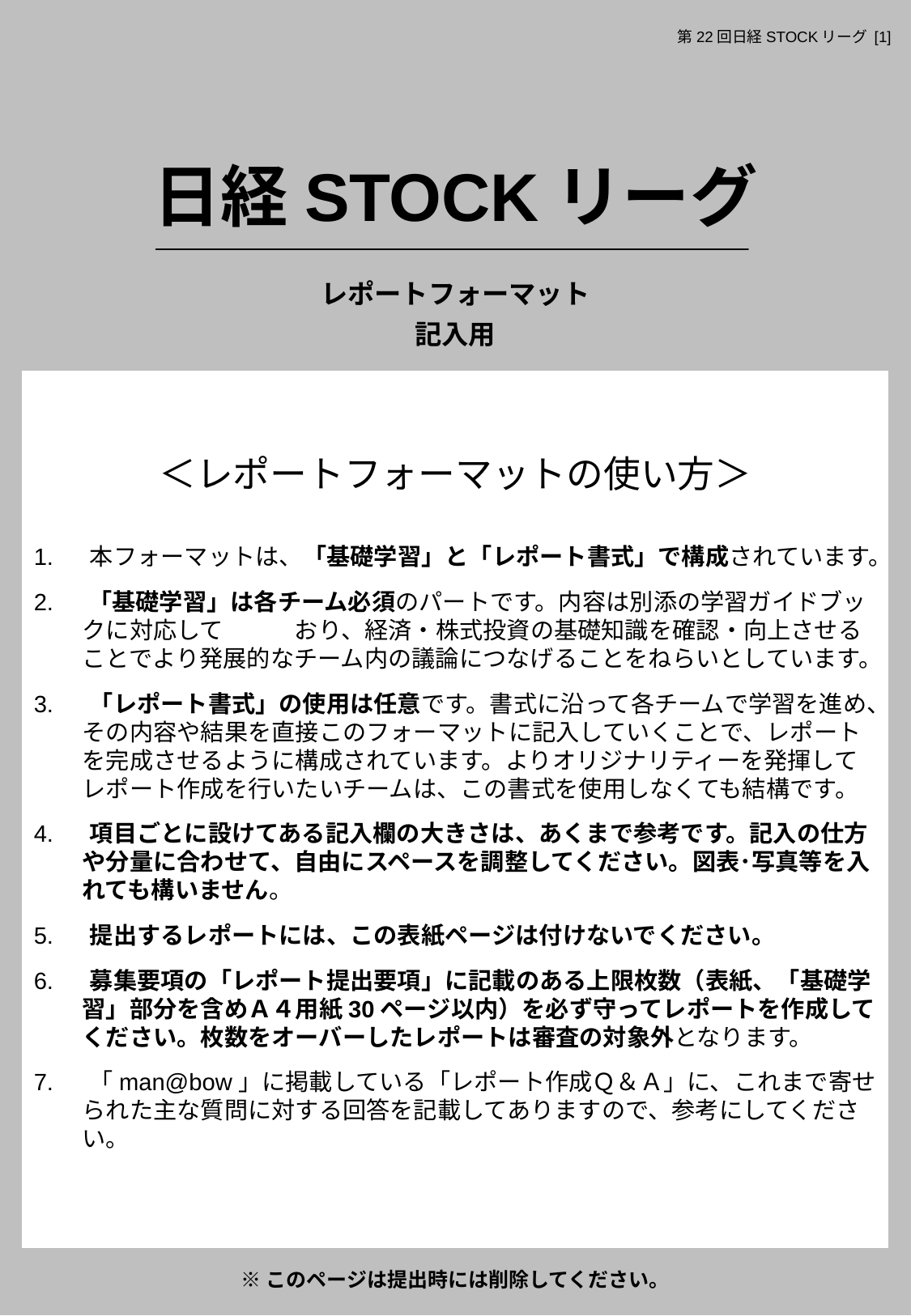

第22回日経STOCKリーグ [1]
日経STOCKリーグ
レポートフォーマット
記入用

＜レポートフォーマットの使い方＞
1. 　本フォーマットは、「基礎学習」と「レポート書式」で構成されています。
2.　 「基礎学習」は各チーム必須のパートです。内容は別添の学習ガイドブックに対応して　　　おり、経済・株式投資の基礎知識を確認・向上させることでより発展的なチーム内の議論につなげることをねらいとしています。
3. 　「レポート書式」の使用は任意です。書式に沿って各チームで学習を進め、その内容や結果を直接このフォーマットに記入していくことで、レポートを完成させるように構成されています。よりオリジナリティーを発揮してレポート作成を行いたいチームは、この書式を使用しなくても結構です。
4. 　項目ごとに設けてある記入欄の大きさは、あくまで参考です。記入の仕方や分量に合わせて、自由にスペースを調整してください。図表･写真等を入れても構いません。
5. 　提出するレポートには、この表紙ページは付けないでください。
6. 　募集要項の「レポート提出要項」に記載のある上限枚数（表紙、「基礎学習」部分を含めＡ４用紙30ページ以内）を必ず守ってレポートを作成してください。枚数をオーバーしたレポートは審査の対象外となります。
7. 　「man@bow」に掲載している「レポート作成Ｑ＆Ａ」に、これまで寄せられた主な質問に対する回答を記載してありますので、参考にしてください。

※このページは提出時には削除してください。